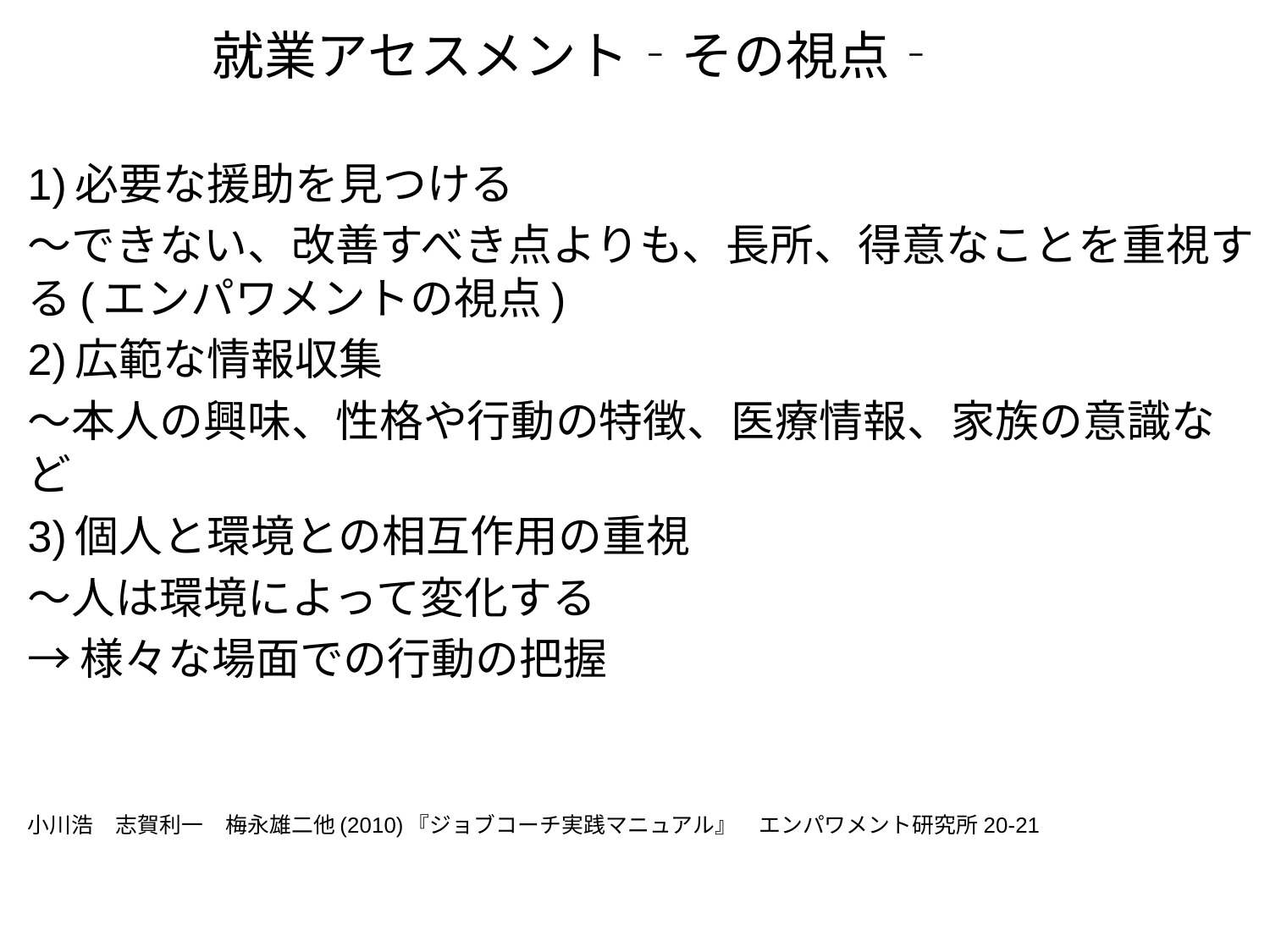

就業アセスメント‐その視点‐

1)必要な援助を見つける
～できない、改善すべき点よりも、長所、得意なことを重視する(エンパワメントの視点)
2)広範な情報収集
～本人の興味、性格や行動の特徴、医療情報、家族の意識など
3)個人と環境との相互作用の重視
～人は環境によって変化する
→様々な場面での行動の把握

小川浩　志賀利一　梅永雄二他(2010)『ジョブコーチ実践マニュアル』　エンパワメント研究所20-21